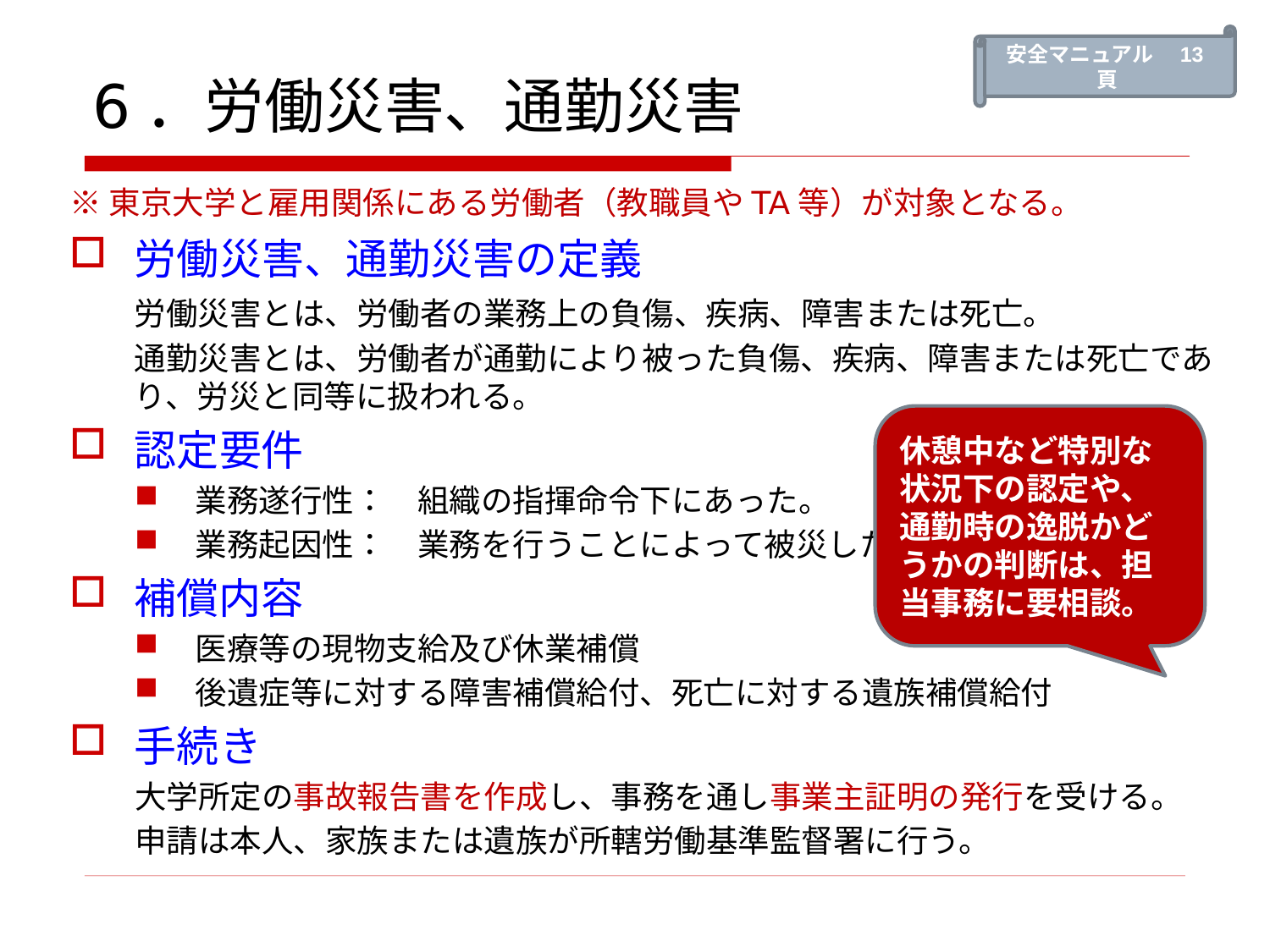

安全マニュアル　13頁
# 6．労働災害、通勤災害
※東京大学と雇用関係にある労働者（教職員やTA等）が対象となる。
労働災害、通勤災害の定義
	労働災害とは、労働者の業務上の負傷、疾病、障害または死亡。
	通勤災害とは、労働者が通勤により被った負傷、疾病、障害または死亡であり、労災と同等に扱われる。
認定要件
業務遂行性：　組織の指揮命令下にあった。
業務起因性：　業務を行うことによって被災した。
補償内容
医療等の現物支給及び休業補償
後遺症等に対する障害補償給付、死亡に対する遺族補償給付
手続き
大学所定の事故報告書を作成し、事務を通し事業主証明の発行を受ける。
申請は本人、家族または遺族が所轄労働基準監督署に行う。
休憩中など特別な状況下の認定や、通勤時の逸脱かどうかの判断は、担当事務に要相談。